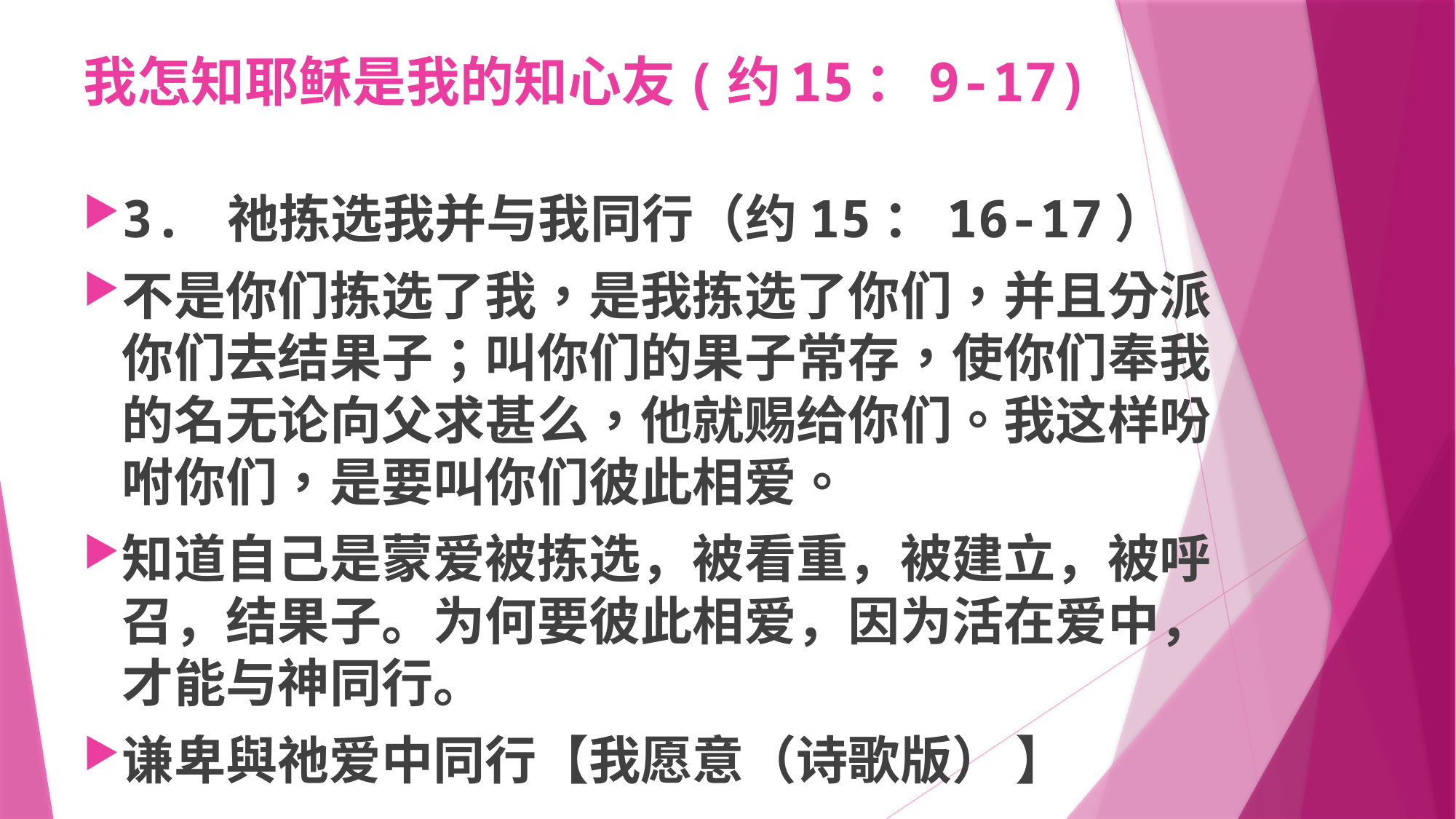

# 我怎知耶稣是我的知心友(约15：9-17)
3. 祂拣选我并与我同行（约15：16-17）
不是你们拣选了我，是我拣选了你们，并且分派你们去结果子；叫你们的果子常存，使你们奉我的名无论向父求甚么，他就赐给你们。我这样吩咐你们，是要叫你们彼此相爱。
知道自己是蒙爱被拣选，被看重，被建立，被呼召，结果子。为何要彼此相爱，因为活在爱中，才能与神同行。
谦卑與祂爱中同行【我愿意（诗歌版） 】